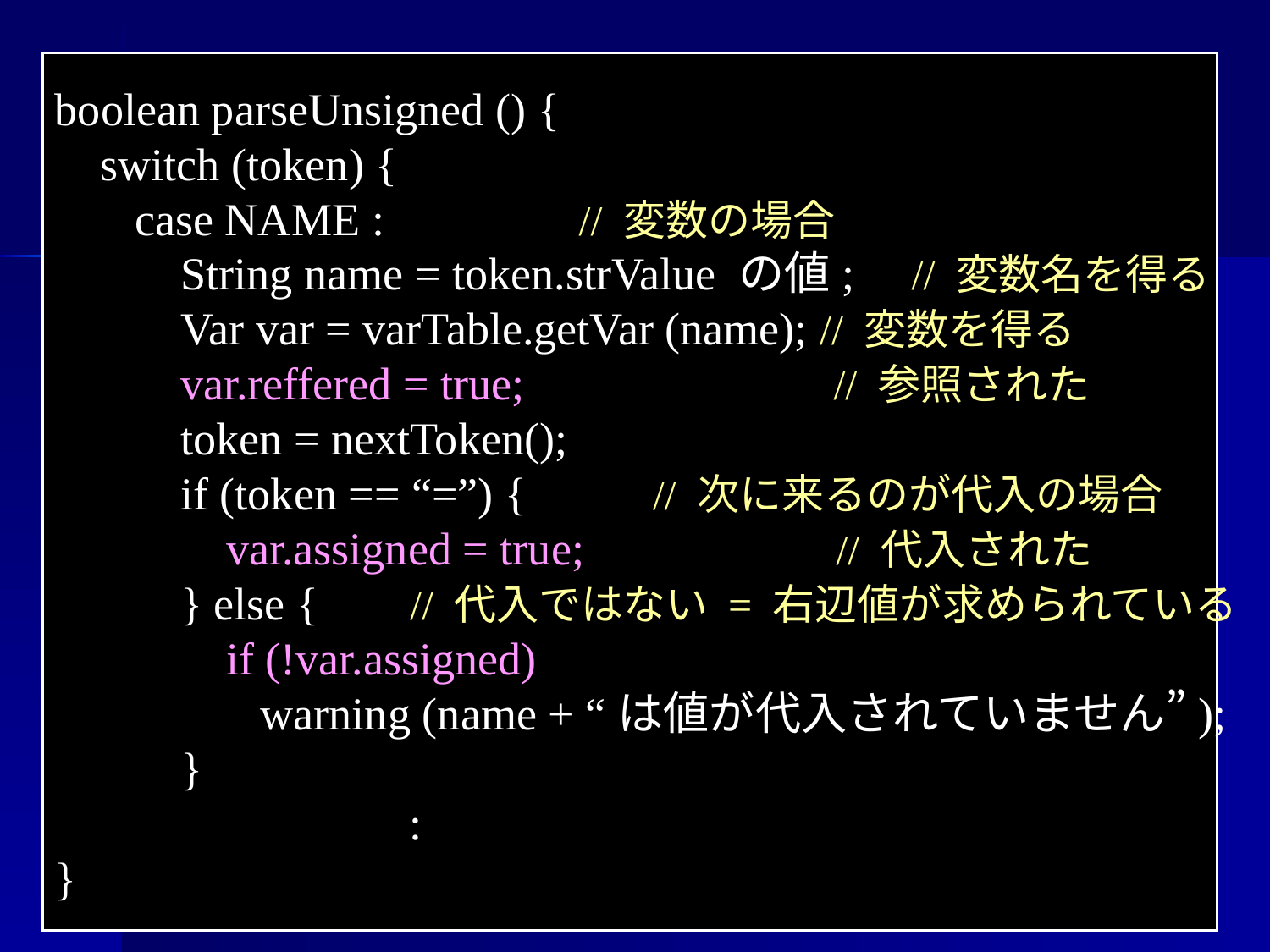

boolean parseUnsigned () {
    switch (token) {
       case NAME :                 // 変数の場合
           String name = token.strValue の値;     // 変数名を得る
           Var var = varTable.getVar (name); // 変数を得る
           var.reffered = true;                           // 参照された
           token = nextToken();
           if (token == “=”) {           // 次に来るのが代入の場合
               var.assigned = true;                      // 代入された
           } else {        // 代入ではない = 右辺値が求められている
               if (!var.assigned)
                  warning (name + “は値が代入されていません”);
           }
                               :
}